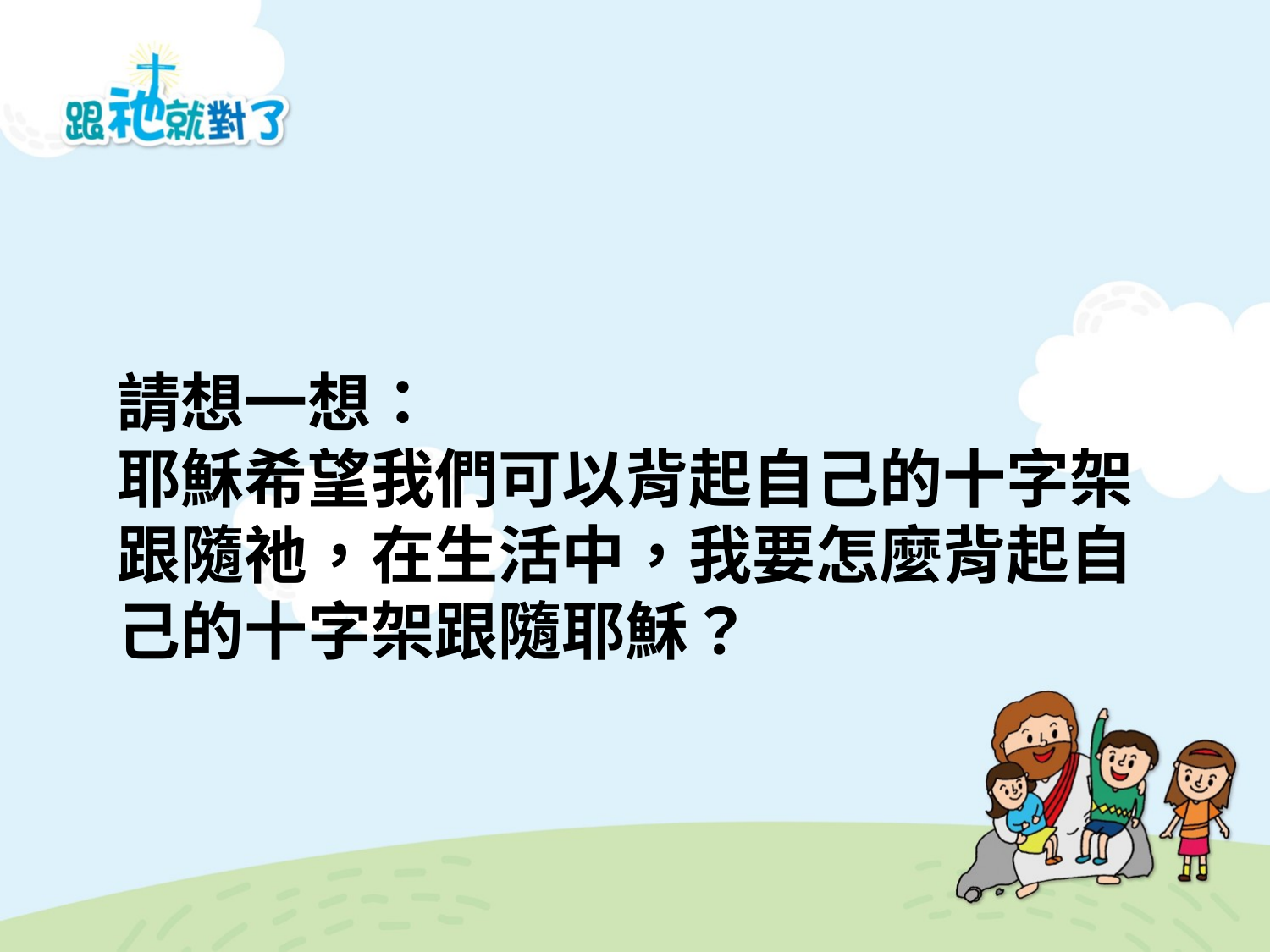

請想一想：
耶穌希望我們可以背起自己的十字架跟隨祂，在生活中，我要怎麼背起自己的十字架跟隨耶穌？